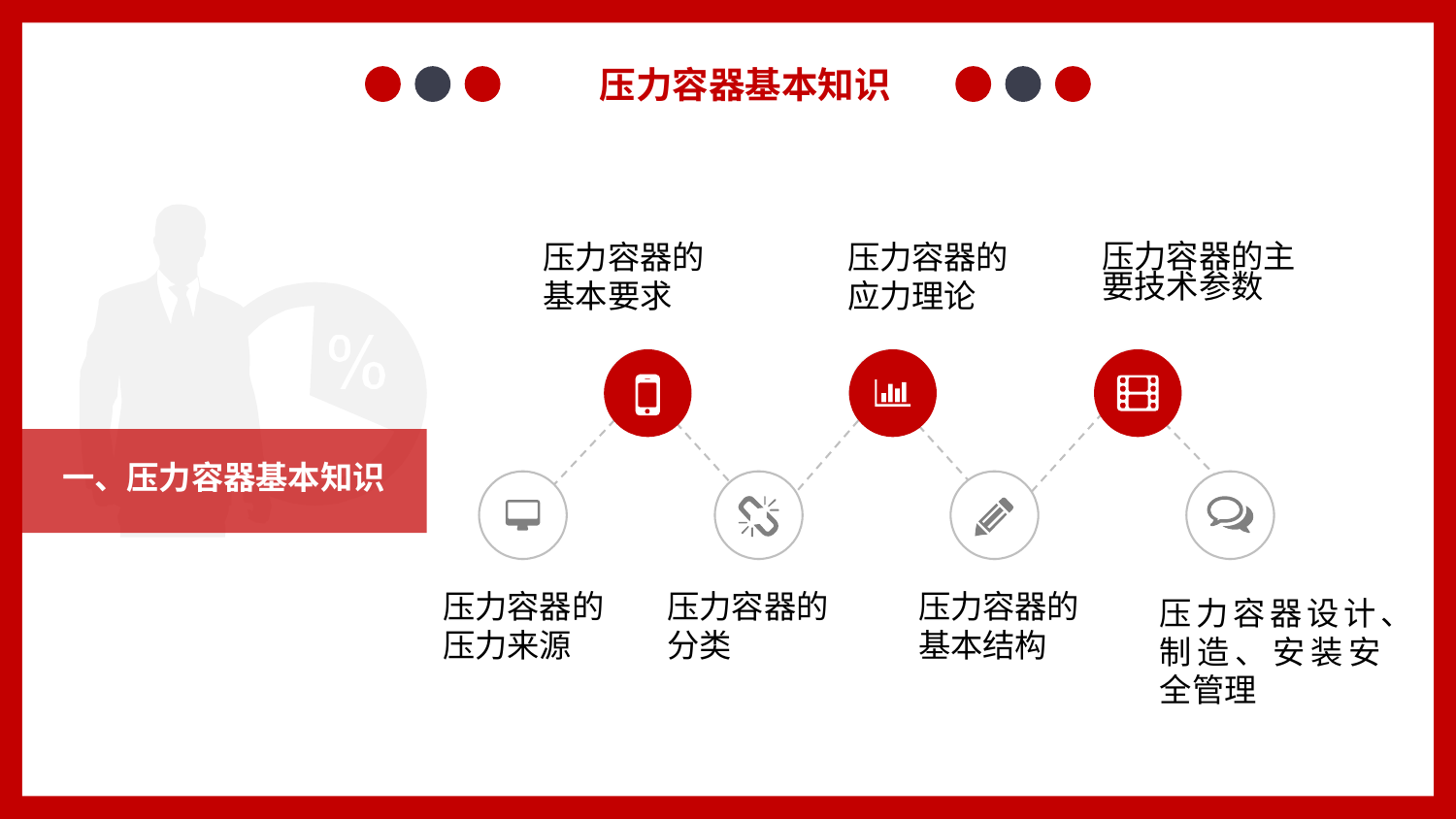

压力容器基本知识

压力容器的基本要求
压力容器的应力理论
压力容器的主要技术参数

一、压力容器基本知识

压力容器的压力来源
压力容器的分类
压力容器的基本结构
压力容器设计、制造、安装安全管理